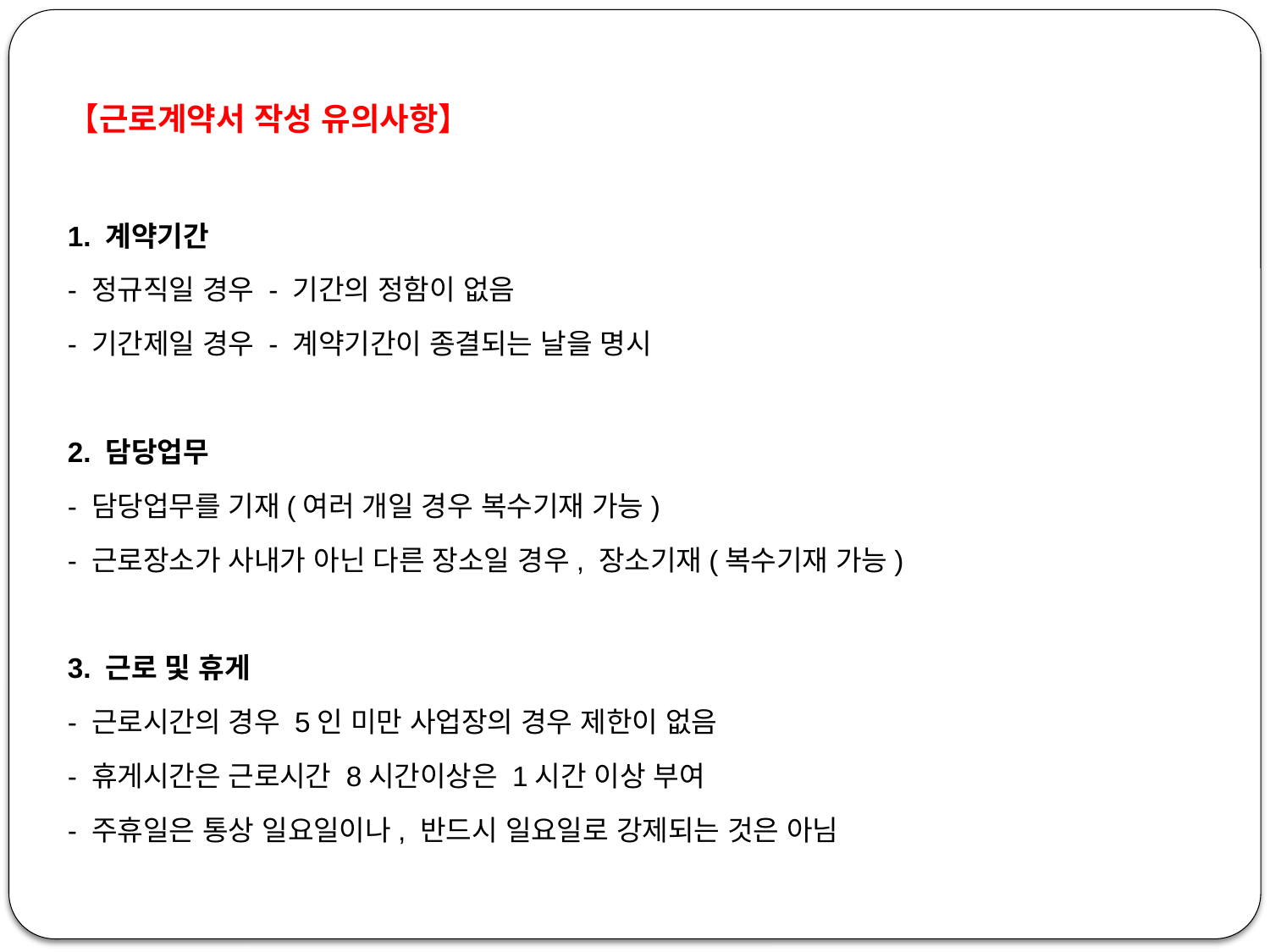

【근로계약서 작성 유의사항】

1. 계약기간
- 정규직일 경우 - 기간의 정함이 없음
- 기간제일 경우 - 계약기간이 종결되는 날을 명시

2. 담당업무
- 담당업무를 기재(여러 개일 경우 복수기재 가능)
- 근로장소가 사내가 아닌 다른 장소일 경우, 장소기재(복수기재 가능)

3. 근로 및 휴게
- 근로시간의 경우 5인 미만 사업장의 경우 제한이 없음
- 휴게시간은 근로시간 8시간이상은 1시간 이상 부여
- 주휴일은 통상 일요일이나, 반드시 일요일로 강제되는 것은 아님